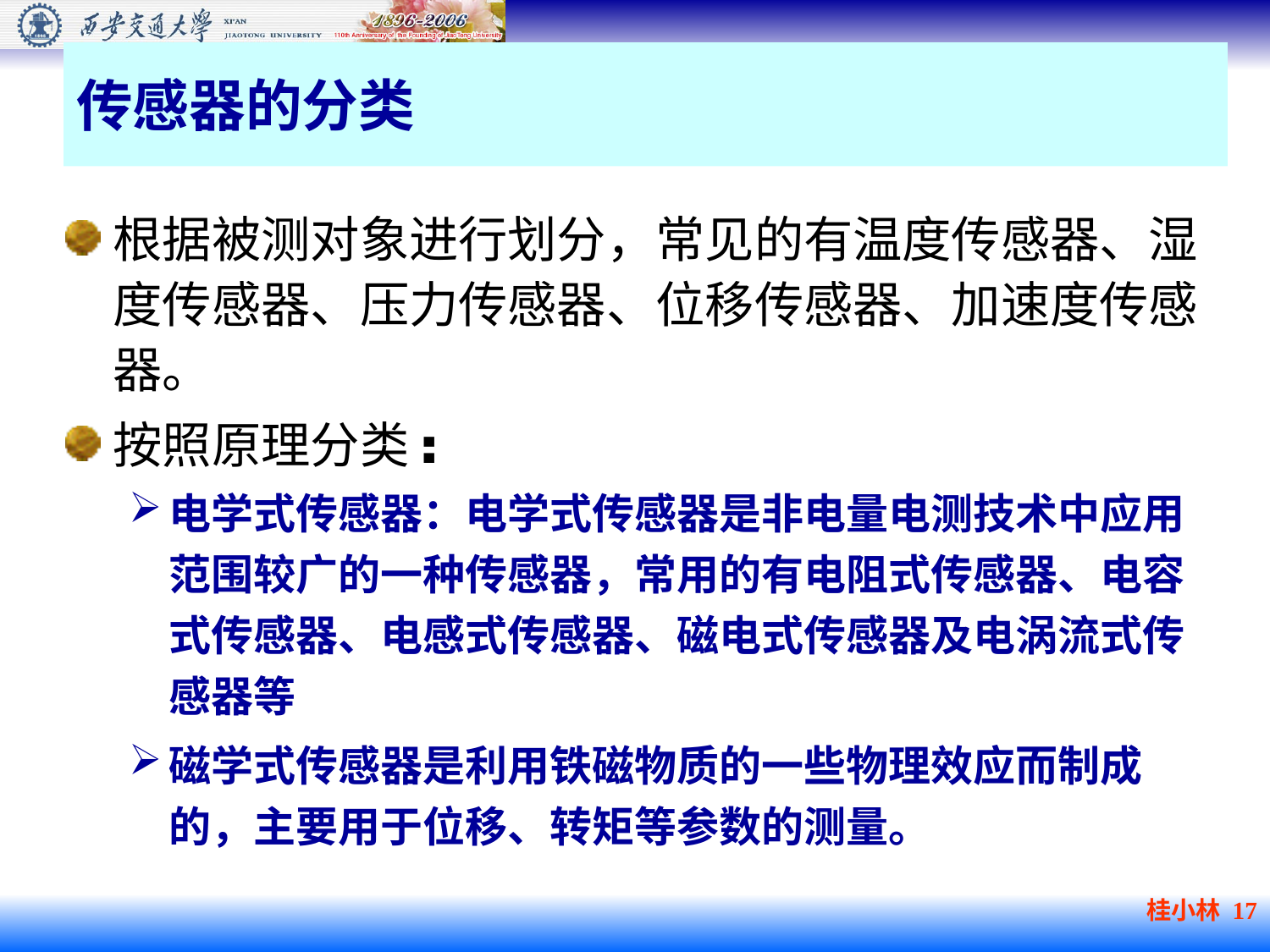

传感器的分类
根据被测对象进行划分，常见的有温度传感器、湿度传感器、压力传感器、位移传感器、加速度传感器。
按照原理分类:
电学式传感器：电学式传感器是非电量电测技术中应用范围较广的一种传感器，常用的有电阻式传感器、电容式传感器、电感式传感器、磁电式传感器及电涡流式传感器等
磁学式传感器是利用铁磁物质的一些物理效应而制成的，主要用于位移、转矩等参数的测量。
桂小林 17